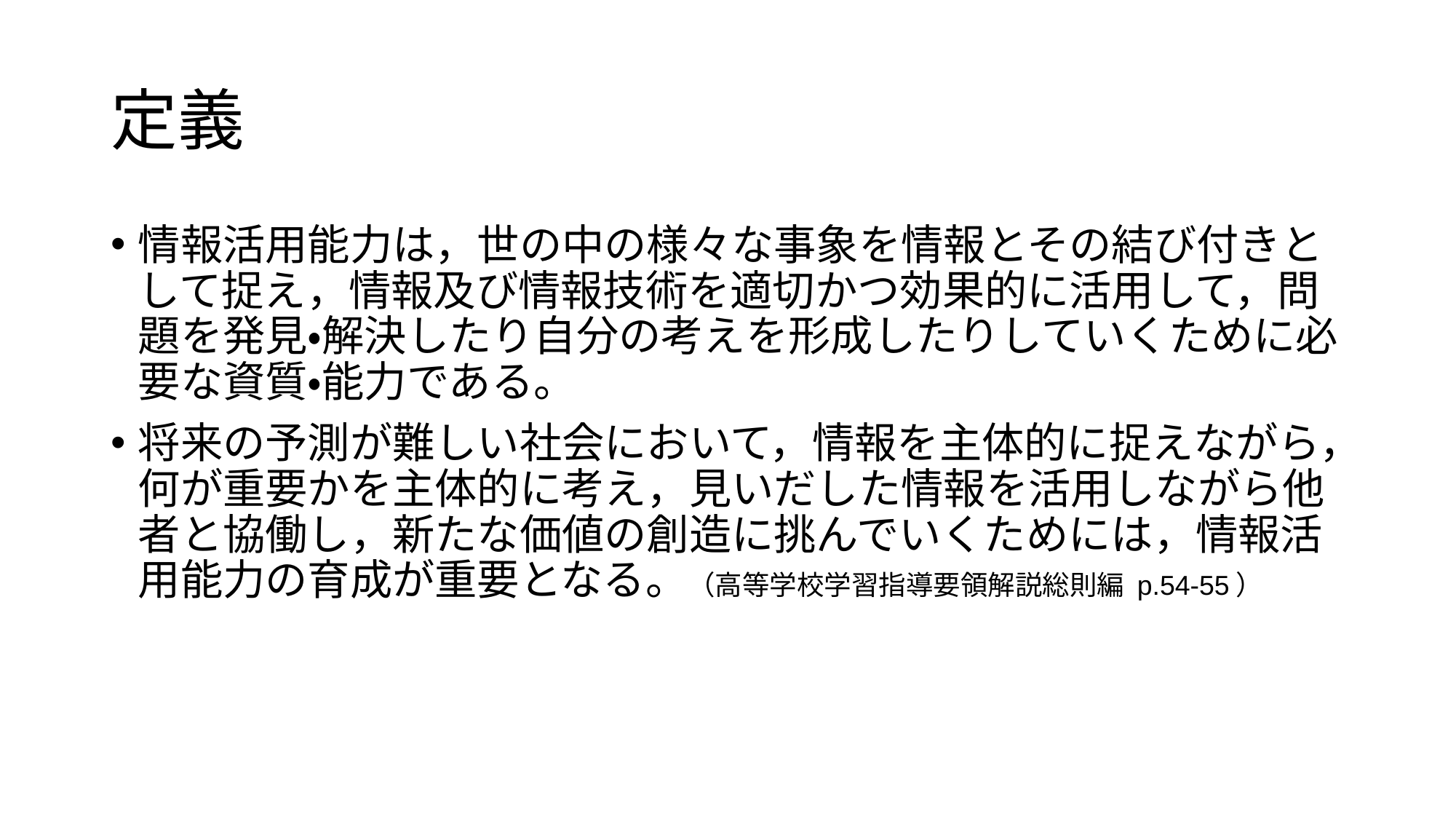

# 定義
情報活用能力は，世の中の様々な事象を情報とその結び付きとして捉え，情報及び情報技術を適切かつ効果的に活用して，問題を発見・解決したり自分の考えを形成したりしていくために必要な資質・能力である。
将来の予測が難しい社会において，情報を主体的に捉えながら，何が重要かを主体的に考え，見いだした情報を活用しながら他者と協働し，新たな価値の創造に挑んでいくためには，情報活用能力の育成が重要となる。（高等学校学習指導要領解説総則編 p.54-55）